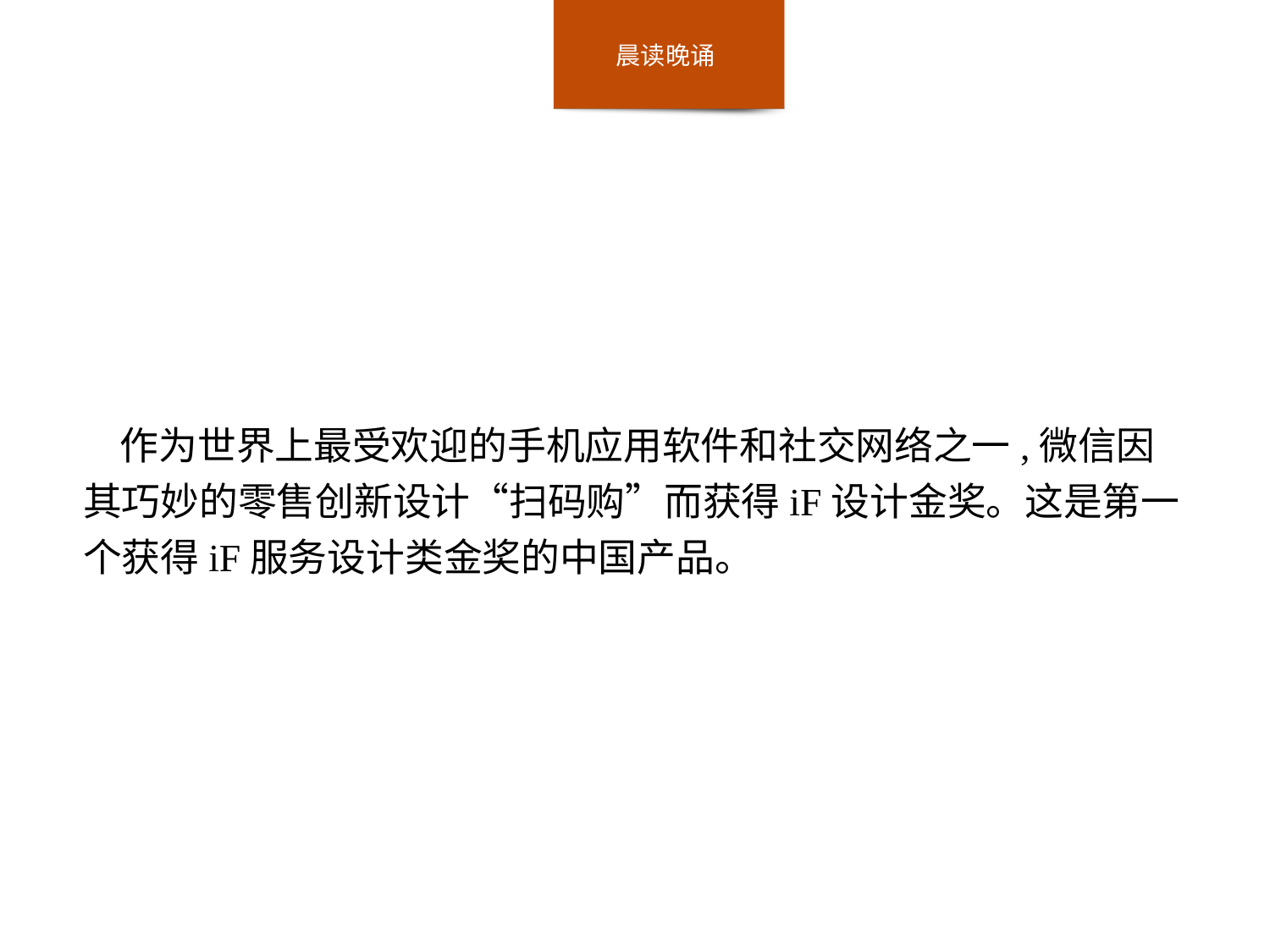

作为世界上最受欢迎的手机应用软件和社交网络之一,微信因其巧妙的零售创新设计“扫码购”而获得iF设计金奖。这是第一个获得iF服务设计类金奖的中国产品。